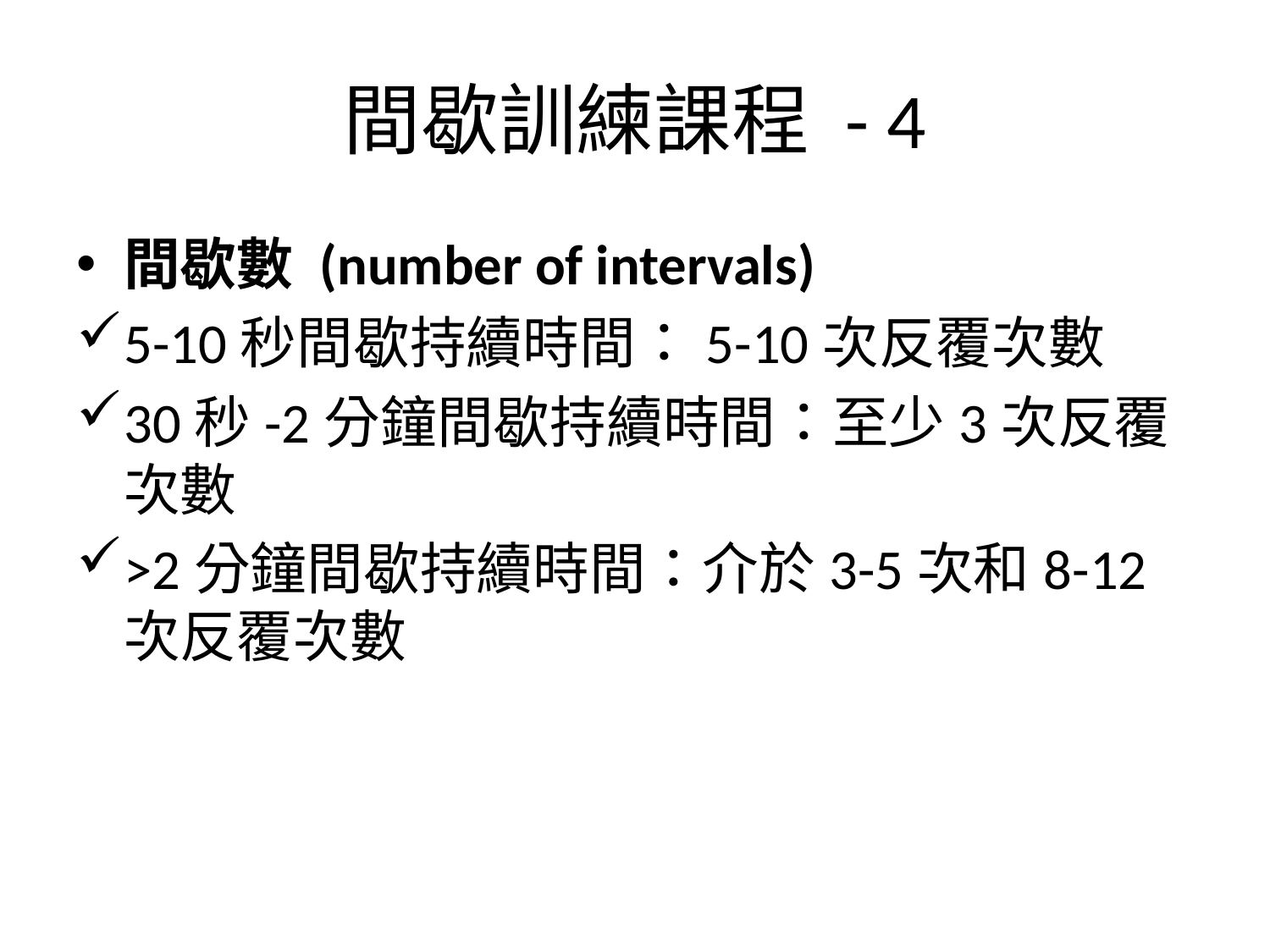

# 間歇訓練課程 - 4
間歇數 (number of intervals)
5-10秒間歇持續時間：5-10次反覆次數
30秒-2分鐘間歇持續時間：至少3次反覆次數
>2分鐘間歇持續時間：介於3-5次和8-12次反覆次數